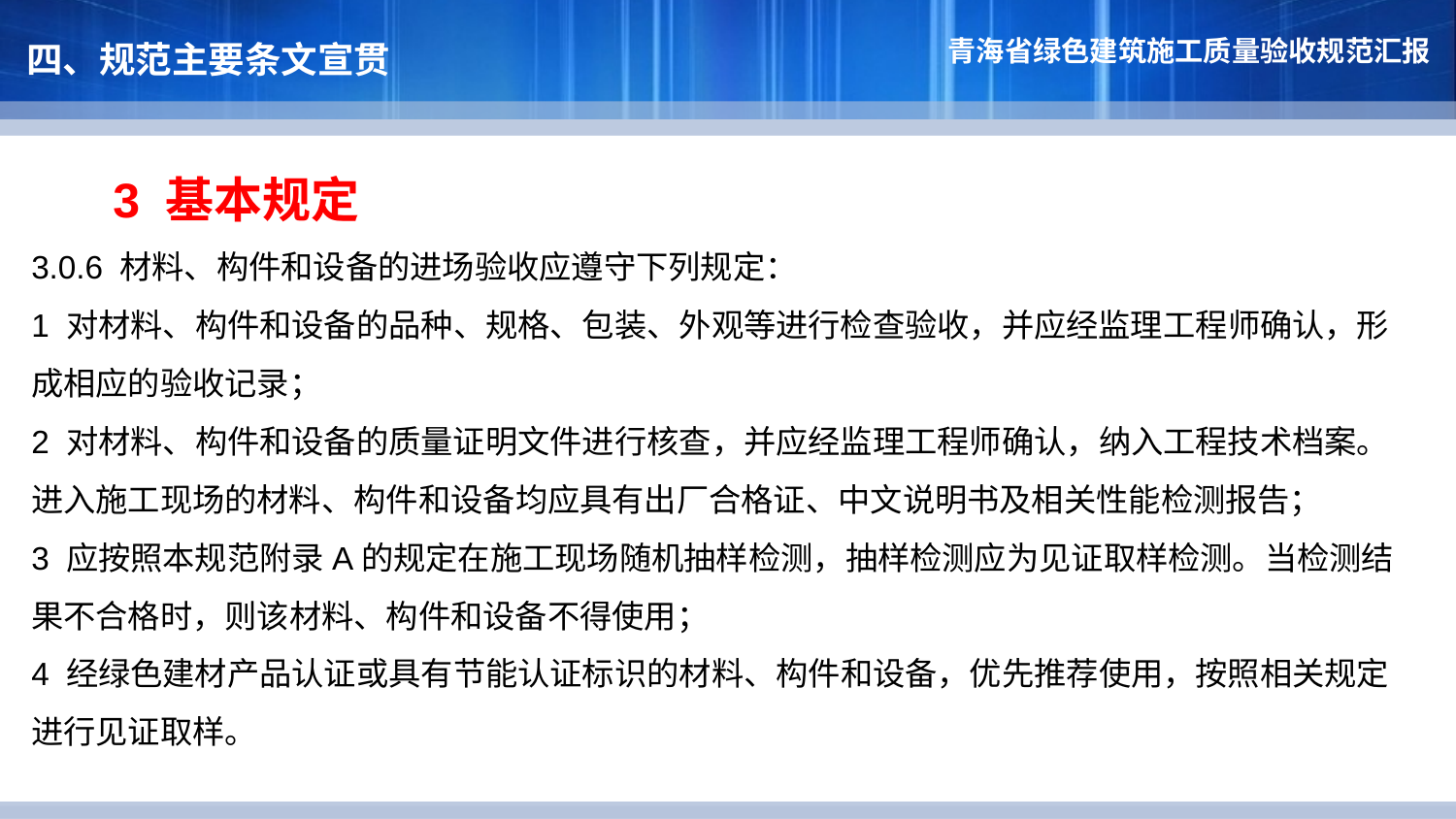

四、规范主要条文宣贯
      3 基本规定
3.0.6 材料、构件和设备的进场验收应遵守下列规定：
1 对材料、构件和设备的品种、规格、包装、外观等进行检查验收，并应经监理工程师确认，形成相应的验收记录；
2 对材料、构件和设备的质量证明文件进行核查，并应经监理工程师确认，纳入工程技术档案。进入施工现场的材料、构件和设备均应具有出厂合格证、中文说明书及相关性能检测报告；
3 应按照本规范附录A的规定在施工现场随机抽样检测，抽样检测应为见证取样检测。当检测结果不合格时，则该材料、构件和设备不得使用；
4 经绿色建材产品认证或具有节能认证标识的材料、构件和设备，优先推荐使用，按照相关规定进行见证取样。